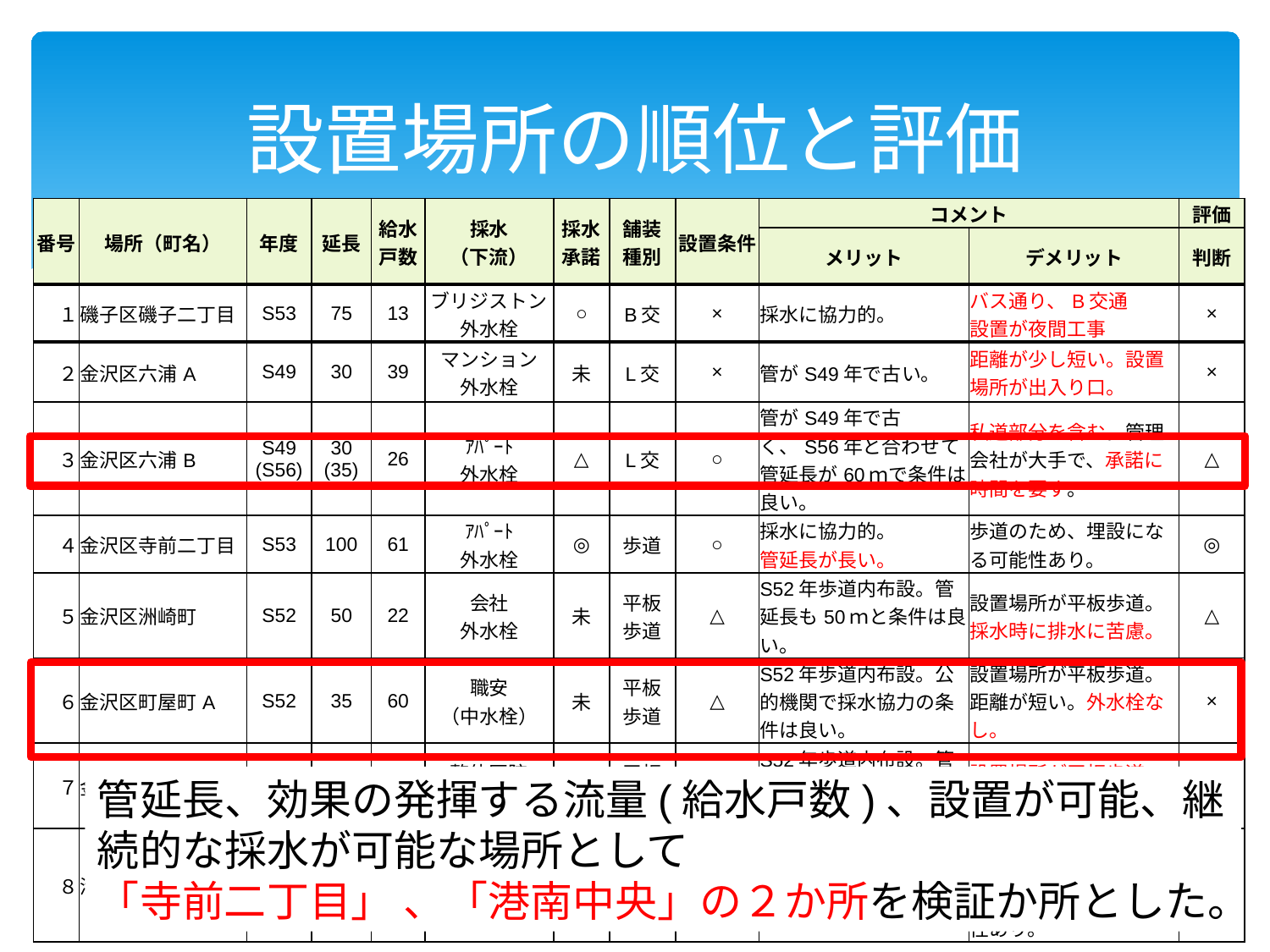

# 設置場所の順位と評価
| 番号 | 場所（町名） | 年度 | 延長 | 給水 戸数 | 採水 （下流） | 採水承諾 | 舗装 種別 | 設置条件 | コメント |  | 評価 |
| --- | --- | --- | --- | --- | --- | --- | --- | --- | --- | --- | --- |
|  |  |  |  |  |  |  |  |  | メリット | デメリット | 判断 |
| １ | 磯子区磯子二丁目 | S53 | 75 | 13 | ブリジストン 外水栓 | ○ | B交 | × | 採水に協力的。 | バス通り、B交通 設置が夜間工事 | × |
| ２ | 金沢区六浦A | S49 | 30 | 39 | マンション 外水栓 | 未 | L交 | × | 管がS49年で古い。 | 距離が少し短い。設置場所が出入り口。 | × |
| ３ | 金沢区六浦B | S49 (S56) | 30 (35) | 26 | ｱﾊﾟｰﾄ 外水栓 | △ | L交 | ○ | 管がS49年で古く、S56年と合わせて管延長が60ｍで条件は良い。 | 私道部分を含む。管理会社が大手で、承諾に時間を要す。 | △ |
| ４ | 金沢区寺前二丁目 | S53 | 100 | 61 | ｱﾊﾟｰﾄ 外水栓 | ◎ | 歩道 | ○ | 採水に協力的。 管延長が長い。 | 歩道のため、埋設になる可能性あり。 | ◎ |
| ５ | 金沢区洲崎町 | S52 | 50 | 22 | 会社 外水栓 | 未 | 平板 歩道 | △ | S52年歩道内布設。管延長も50ｍと条件は良い。 | 設置場所が平板歩道。採水時に排水に苦慮。 | △ |
| ６ | 金沢区町屋町A | S52 | 35 | 60 | 職安 （中水栓） | 未 | 平板 歩道 | △ | S52年歩道内布設。公的機関で採水協力の条件は良い。 | 設置場所が平板歩道。距離が短い。外水栓なし。 | × |
| ７ | 金沢区町屋町B | S52 | 60 | 18 | 整体医院 外水栓 | 未 | 平板 歩道 | △ | S52年歩道内布設。管延長も50ｍと条件は良い | 設置場所が平板歩道。整体医院の停滞水あり。 | △ |
| ８ | 港南区港南中央 | S57 | 50 | 13 | 公園 | ◎ | L交通 | ○ | 購入時選定場所。事前採水で鉄分あり。公園で採水条件良。 | 公園の使用頻度が高いため、昼間採水では残塩データが振れる可能性あり。 | 〇 |

管延長、効果の発揮する流量(給水戸数)、設置が可能、継続的な採水が可能な場所として
「寺前二丁目」 、「港南中央」の２か所を検証か所とした。
15